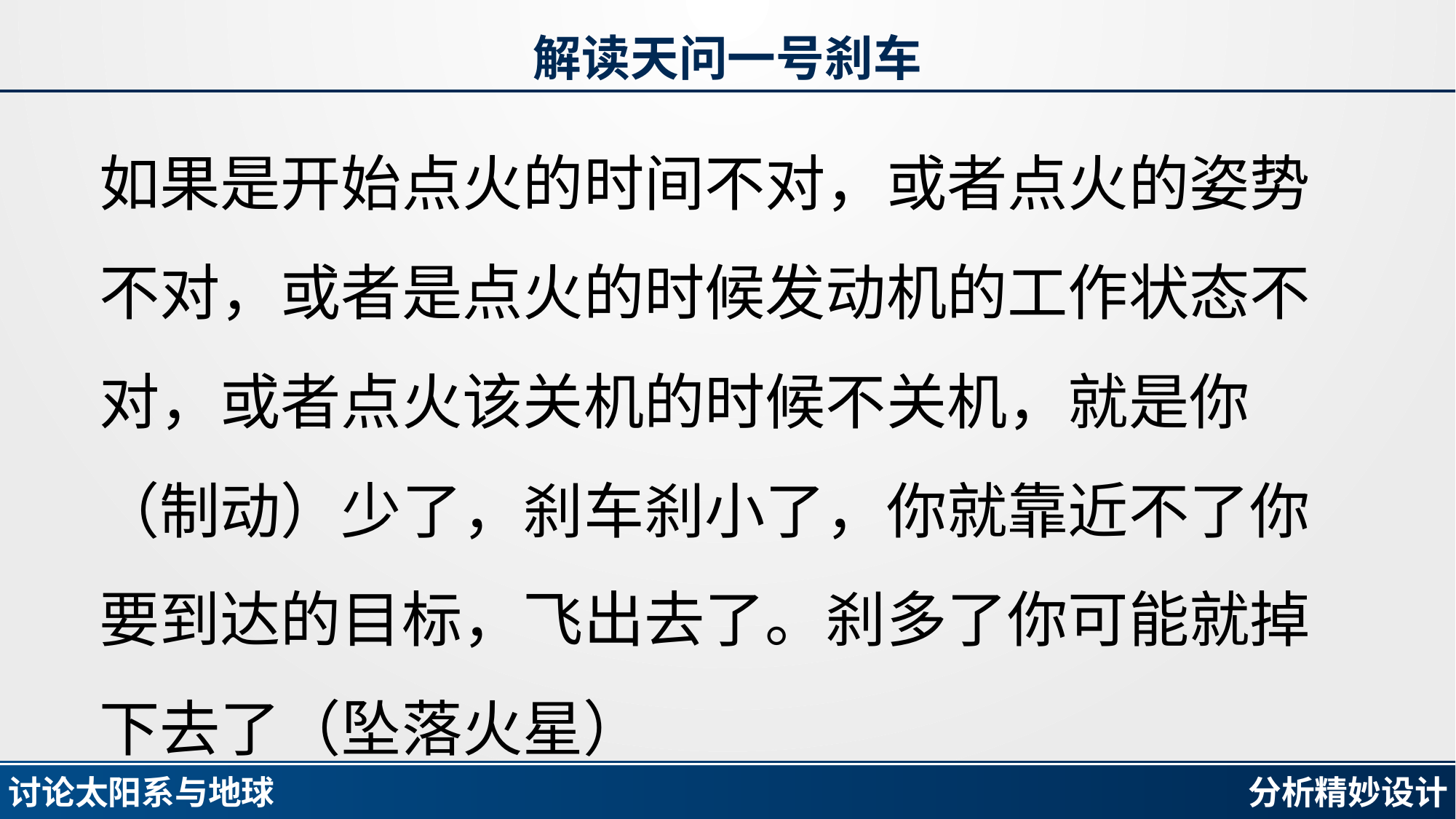

# 解读天问一号刹车
如果是开始点火的时间不对，或者点火的姿势不对，或者是点火的时候发动机的工作状态不对，或者点火该关机的时候不关机，就是你（制动）少了，刹车刹小了，你就靠近不了你要到达的目标，飞出去了。刹多了你可能就掉下去了（坠落火星）